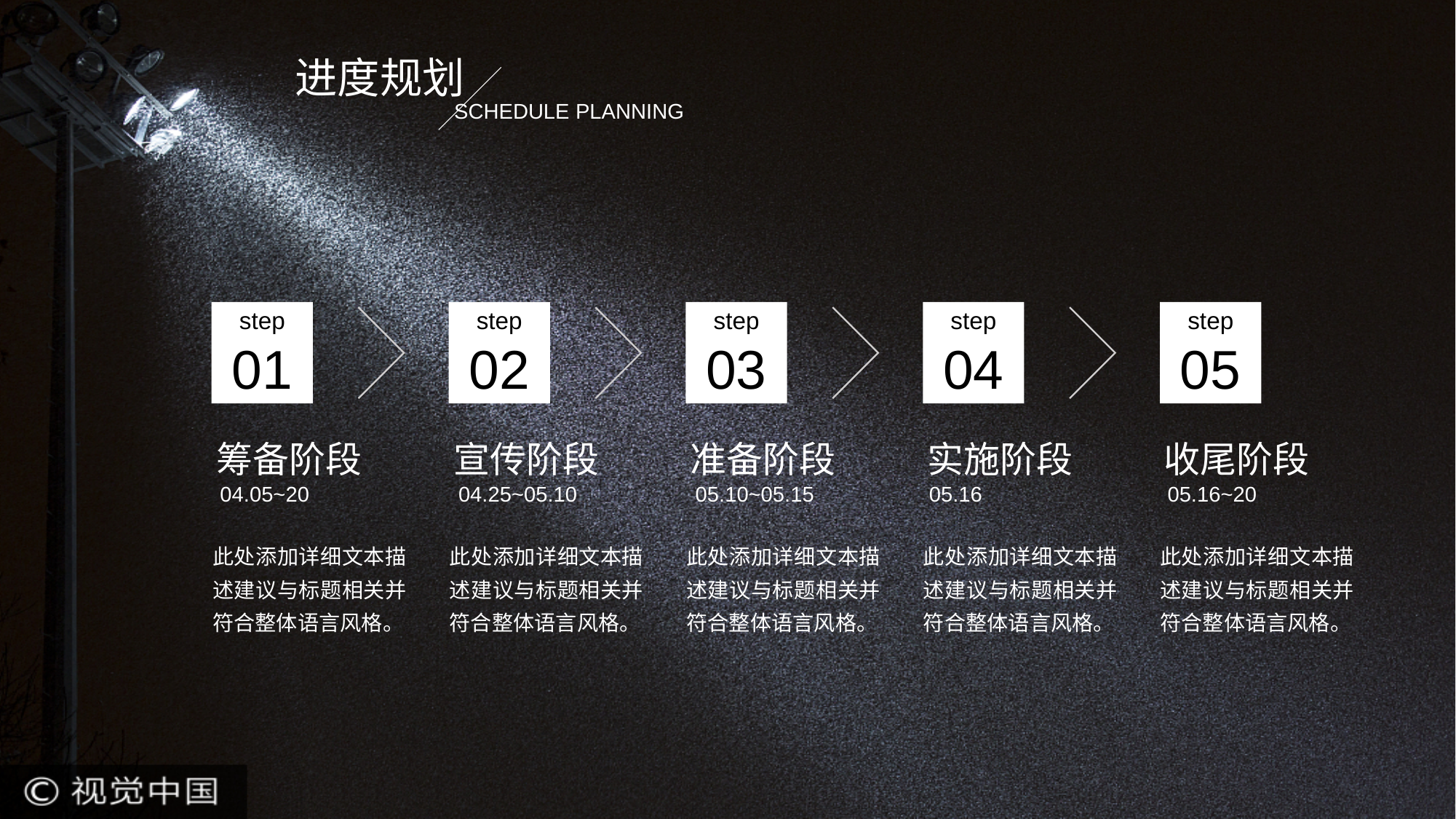

进度规划
SCHEDULE PLANNING
step
01
step
02
step
03
step
04
step
05

筹备阶段
04.05~20
宣传阶段
04.25~05.10
准备阶段
05.10~05.15
实施阶段
05.16
收尾阶段
05.16~20
此处添加详细文本描述建议与标题相关并符合整体语言风格。
此处添加详细文本描述建议与标题相关并符合整体语言风格。
此处添加详细文本描述建议与标题相关并符合整体语言风格。
此处添加详细文本描述建议与标题相关并符合整体语言风格。
此处添加详细文本描述建议与标题相关并符合整体语言风格。